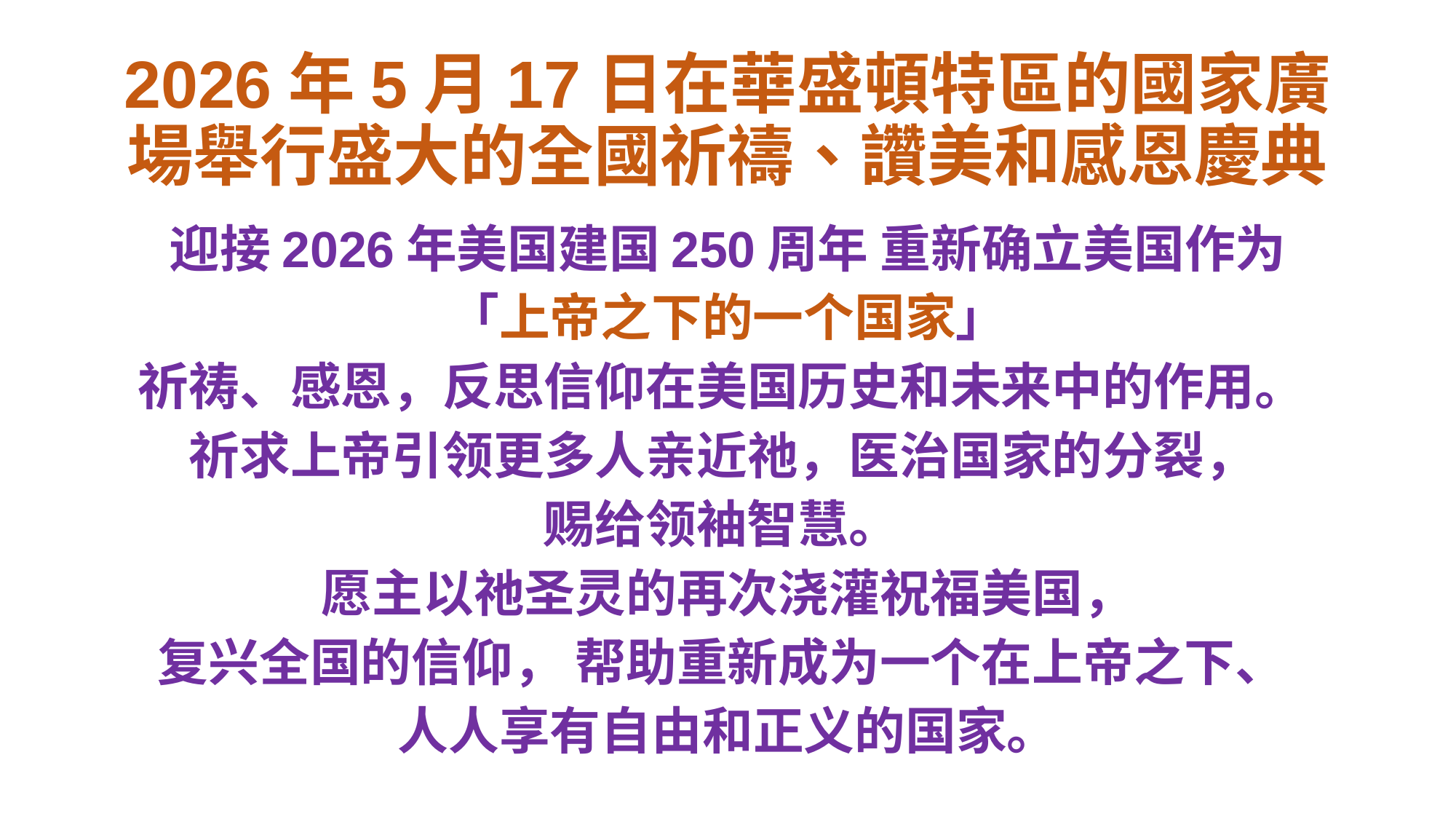

# 2026年5月17日在華盛頓特區的國家廣場舉行盛大的全國祈禱、讚美和感恩慶典
迎接2026年美国建国250周年 重新确立美国作为
「上帝之下的一个国家」
祈祷、感恩，反思信仰在美国历史和未来中的作用。
祈求上帝引领更多人亲近祂，医治国家的分裂，
赐给领袖智慧。
愿主以祂圣灵的再次浇灌祝福美国，
复兴全国的信仰， 帮助重新成为一个在上帝之下、
人人享有自由和正义的国家。